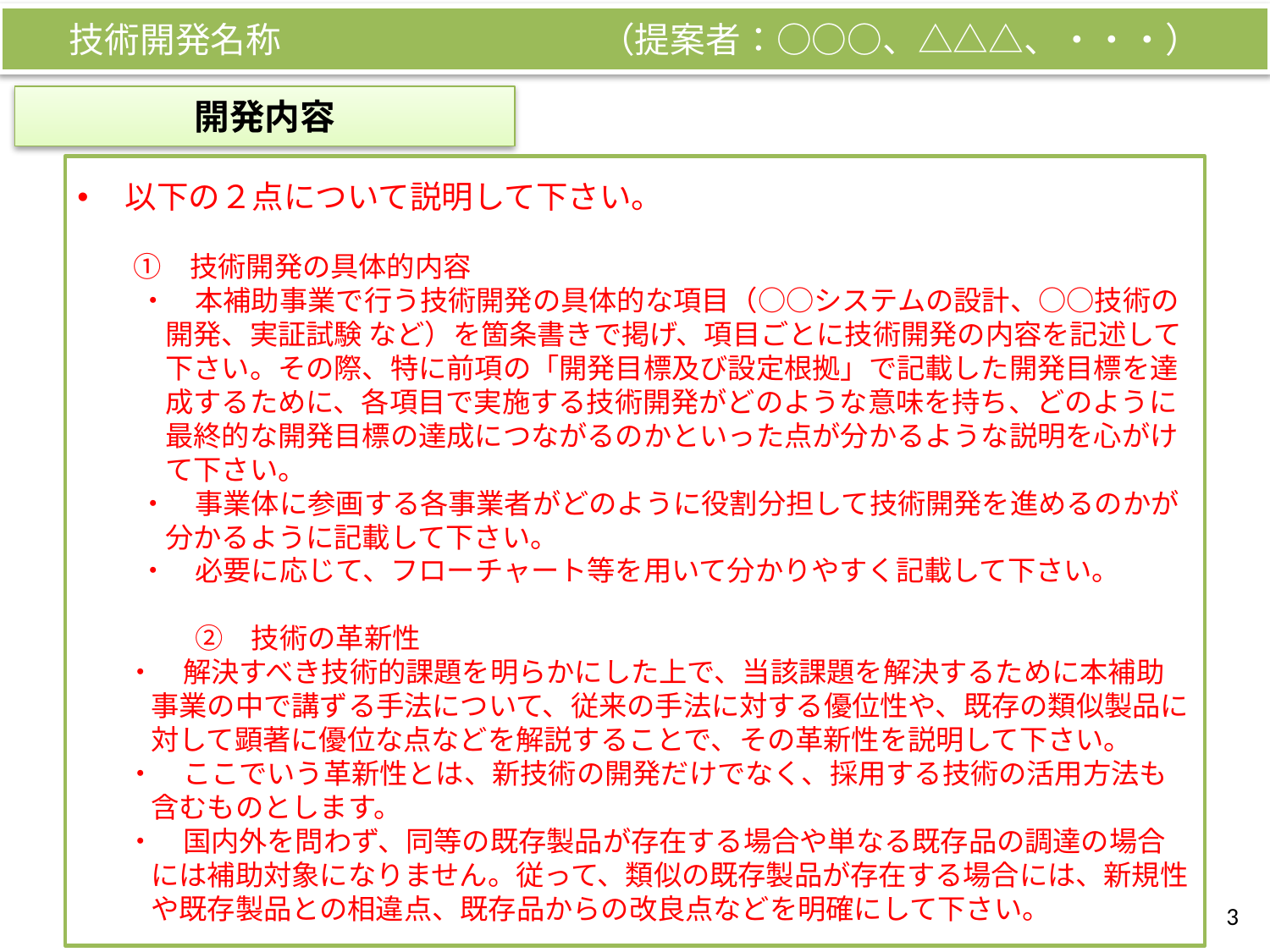

技術開発名称　　　　　　　　　（提案者：○○○、△△△、・・・）
開発内容
以下の２点について説明して下さい。

　　①　技術開発の具体的内容
・　本補助事業で行う技術開発の具体的な項目（○○システムの設計、○○技術の開発、実証試験 など）を箇条書きで掲げ、項目ごとに技術開発の内容を記述して下さい。その際、特に前項の「開発目標及び設定根拠」で記載した開発目標を達成するために、各項目で実施する技術開発がどのような意味を持ち、どのように最終的な開発目標の達成につながるのかといった点が分かるような説明を心がけて下さい。
・　事業体に参画する各事業者がどのように役割分担して技術開発を進めるのかが分かるように記載して下さい。
・　必要に応じて、フローチャート等を用いて分かりやすく記載して下さい。

　　②　技術の革新性
・　解決すべき技術的課題を明らかにした上で、当該課題を解決するために本補助事業の中で講ずる手法について、従来の手法に対する優位性や、既存の類似製品に対して顕著に優位な点などを解説することで、その革新性を説明して下さい。
・　ここでいう革新性とは、新技術の開発だけでなく、採用する技術の活用方法も含むものとします。
・　国内外を問わず、同等の既存製品が存在する場合や単なる既存品の調達の場合には補助対象になりません。従って、類似の既存製品が存在する場合には、新規性や既存製品との相違点、既存品からの改良点などを明確にして下さい。
3